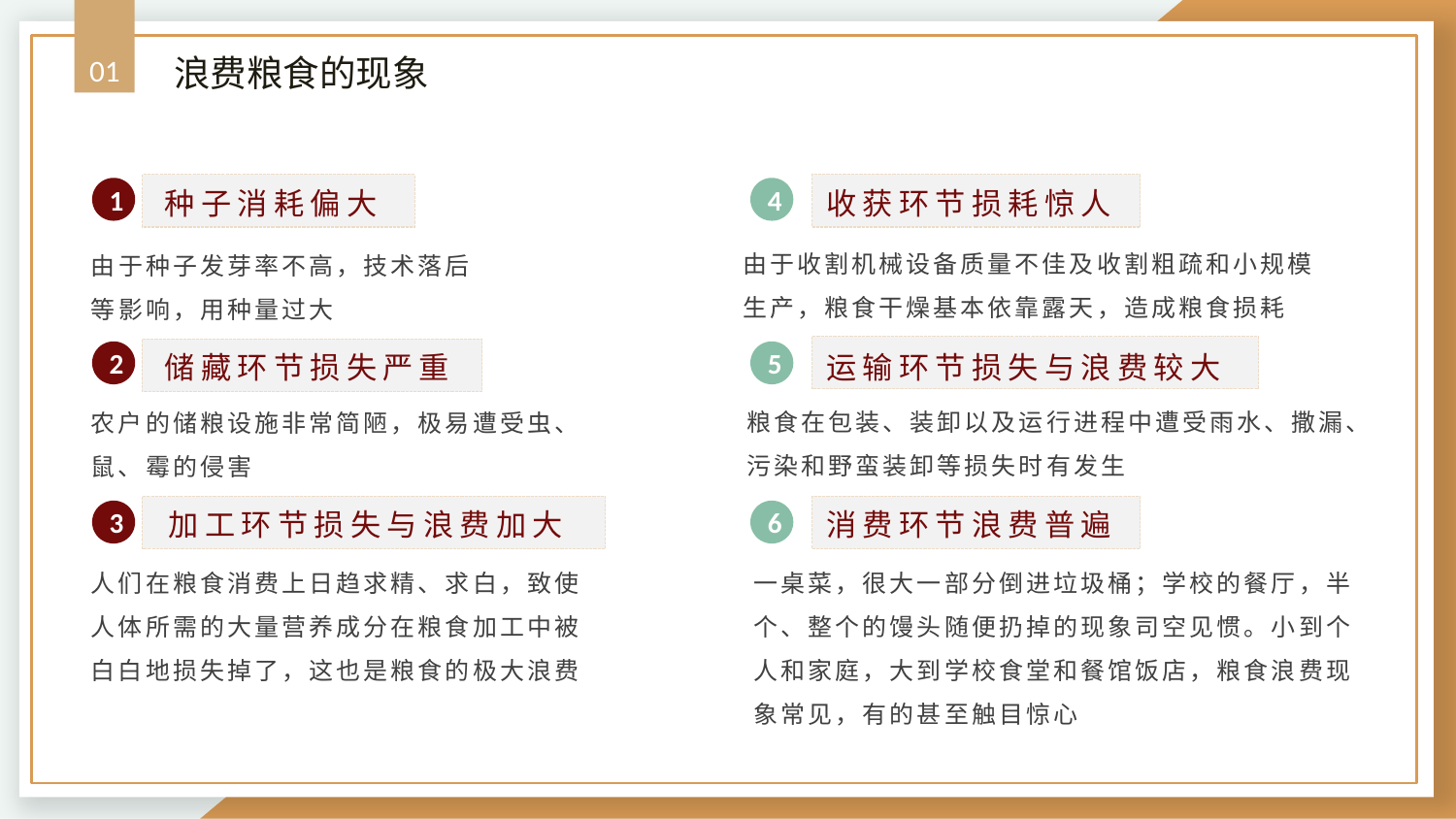

浪费粮食的现象
01

种子消耗偏大

收获环节损耗惊人
1
4
由于收割机械设备质量不佳及收割粗疏和小规模生产，粮食干燥基本依靠露天，造成粮食损耗
由于种子发芽率不高，技术落后等影响，用种量过大

运输环节损失与浪费较大

储藏环节损失严重
2
5
粮食在包装、装卸以及运行进程中遭受雨水、撒漏、污染和野蛮装卸等损失时有发生
农户的储粮设施非常简陋，极易遭受虫、鼠、霉的侵害

加工环节损失与浪费加大

消费环节浪费普遍
3
6
人们在粮食消费上日趋求精、求白，致使人体所需的大量营养成分在粮食加工中被白白地损失掉了，这也是粮食的极大浪费
一桌菜，很大一部分倒进垃圾桶；学校的餐厅，半个、整个的馒头随便扔掉的现象司空见惯。小到个人和家庭，大到学校食堂和餐馆饭店，粮食浪费现象常见，有的甚至触目惊心